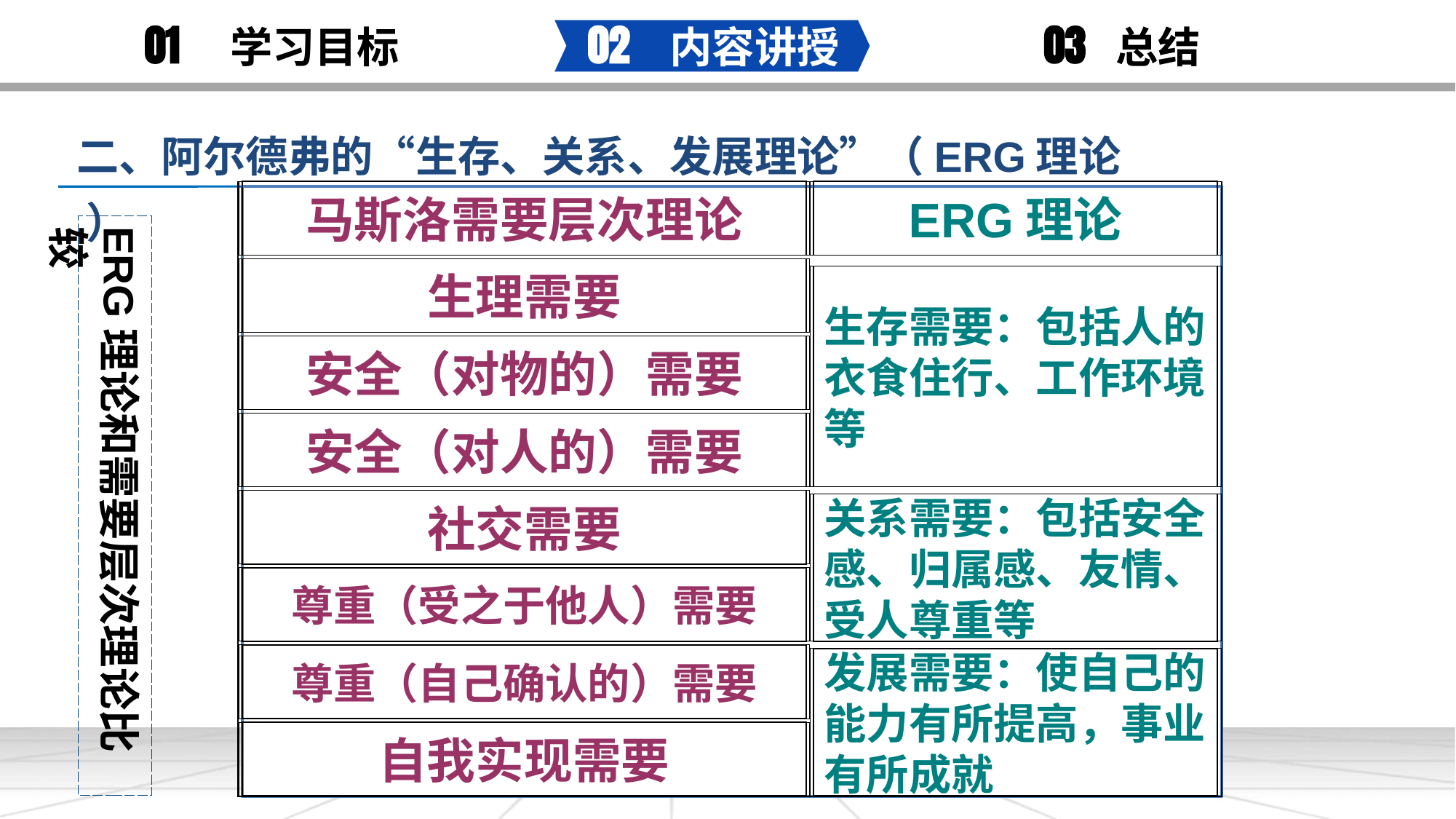

02   内容讲授
03  总结
01    学习目标

二、阿尔德弗的“生存、关系、发展理论”（ERG理论 ）

马斯洛需要层次理论

ERG理论

ERG理论和需要层次理论比较

生理需要

生存需要：包括人的衣食住行、工作环境等

安全（对物的）需要

安全（对人的）需要

社交需要

关系需要：包括安全感、归属感、友情、受人尊重等

尊重（受之于他人）需要

尊重（自己确认的）需要

发展需要：使自己的能力有所提高，事业有所成就

自我实现需要